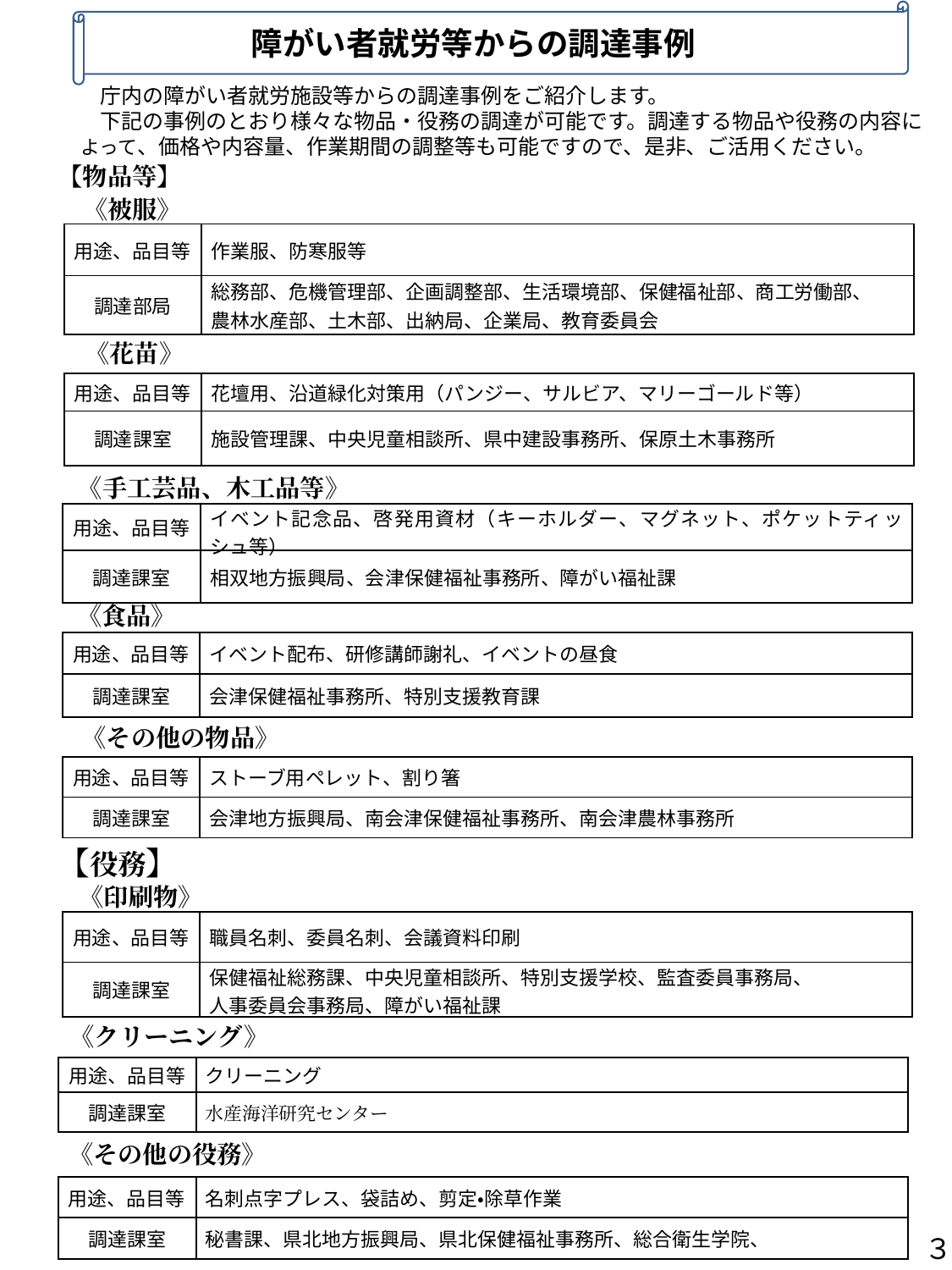

障がい者就労等からの調達事例
庁内の障がい者就労施設等からの調達事例をご紹介します。
下記の事例のとおり様々な物品・役務の調達が可能です。調達する物品や役務の内容によって、価格や内容量、作業期間の調整等も可能ですので、是非、ご活用ください。
【物品等】
《被服》
| 用途、品目等 | 作業服、防寒服等 |
| --- | --- |
| 調達部局 | 総務部、危機管理部、企画調整部、生活環境部、保健福祉部、商工労働部、 農林水産部、土木部、出納局、企業局、教育委員会 |
《花苗》
| 用途、品目等 | 花壇用、沿道緑化対策用（パンジー、サルビア、マリーゴールド等） |
| --- | --- |
| 調達課室 | 施設管理課、中央児童相談所、県中建設事務所、保原土木事務所 |
《手工芸品、木工品等》
| 用途、品目等 | イベント記念品、啓発用資材（キーホルダー、マグネット、ポケットティッシュ等） |
| --- | --- |
| 調達課室 | 相双地方振興局、会津保健福祉事務所、障がい福祉課 |
《食品》
| 用途、品目等 | イベント配布、研修講師謝礼、イベントの昼食 |
| --- | --- |
| 調達課室 | 会津保健福祉事務所、特別支援教育課 |
《その他の物品》
| 用途、品目等 | ストーブ用ペレット、割り箸 |
| --- | --- |
| 調達課室 | 会津地方振興局、南会津保健福祉事務所、南会津農林事務所 |
【役務】
《印刷物》
| 用途、品目等 | 職員名刺、委員名刺、会議資料印刷 |
| --- | --- |
| 調達課室 | 保健福祉総務課、中央児童相談所、特別支援学校、監査委員事務局、 人事委員会事務局、障がい福祉課 |
《クリーニング》
| 用途、品目等 | クリーニング |
| --- | --- |
| 調達課室 | 水産海洋研究センター |
《その他の役務》
| 用途、品目等 | 名刺点字プレス、袋詰め、剪定・除草作業 |
| --- | --- |
| 調達課室 | 秘書課、県北地方振興局、県北保健福祉事務所、総合衛生学院、 |
３